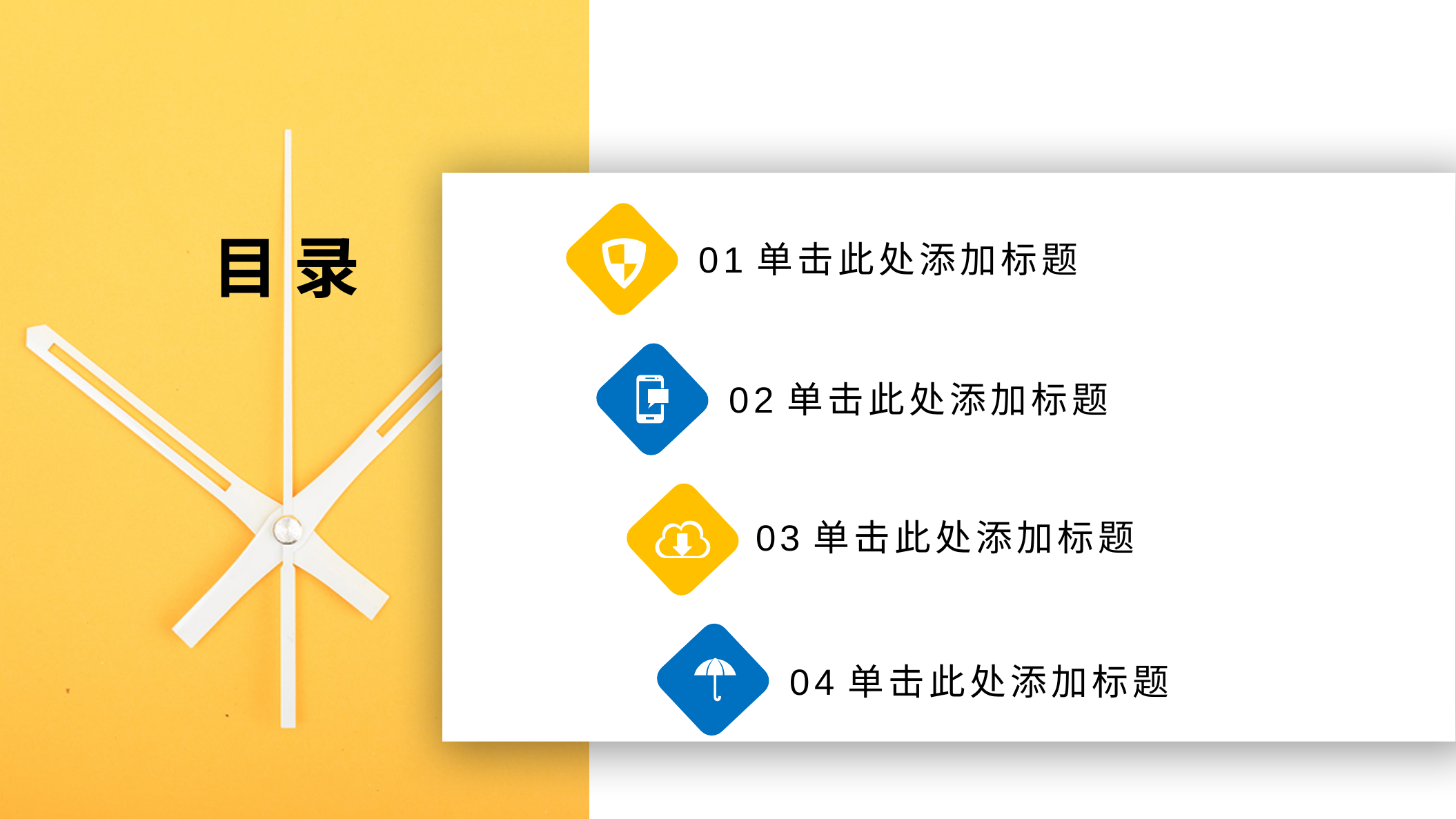

目 录

01单击此处添加标题

02单击此处添加标题

03单击此处添加标题

04单击此处添加标题